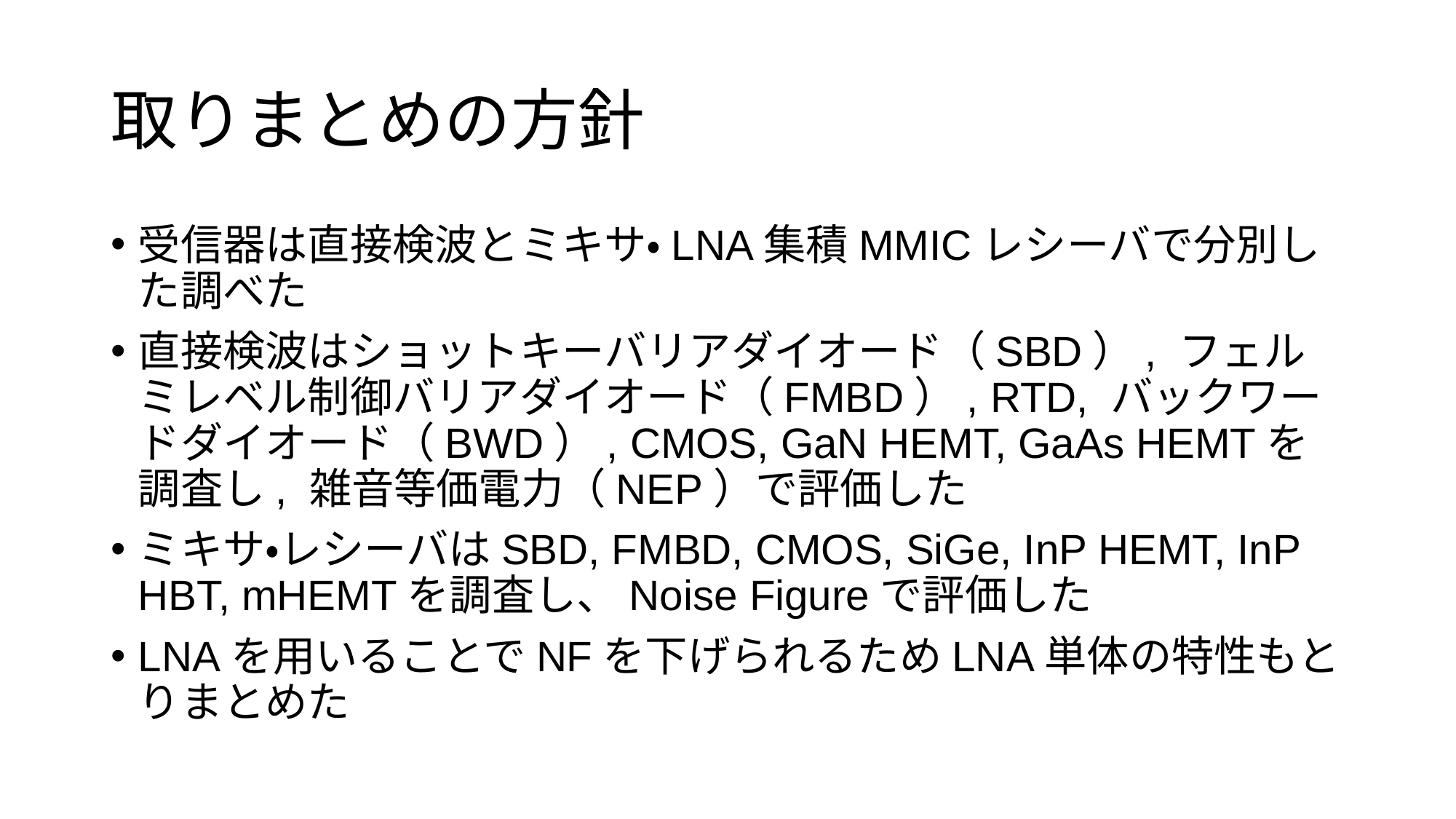

# 取りまとめの方針
受信器は直接検波とミキサ・LNA集積MMICレシーバで分別した調べた
直接検波はショットキーバリアダイオード（SBD）, フェルミレベル制御バリアダイオード（FMBD）, RTD, バックワードダイオード（BWD）, CMOS, GaN HEMT, GaAs HEMTを調査し, 雑音等価電力（NEP）で評価した
ミキサ・レシーバはSBD, FMBD, CMOS, SiGe, InP HEMT, InP HBT, mHEMTを調査し、Noise Figureで評価した
LNAを用いることでNFを下げられるためLNA単体の特性もとりまとめた